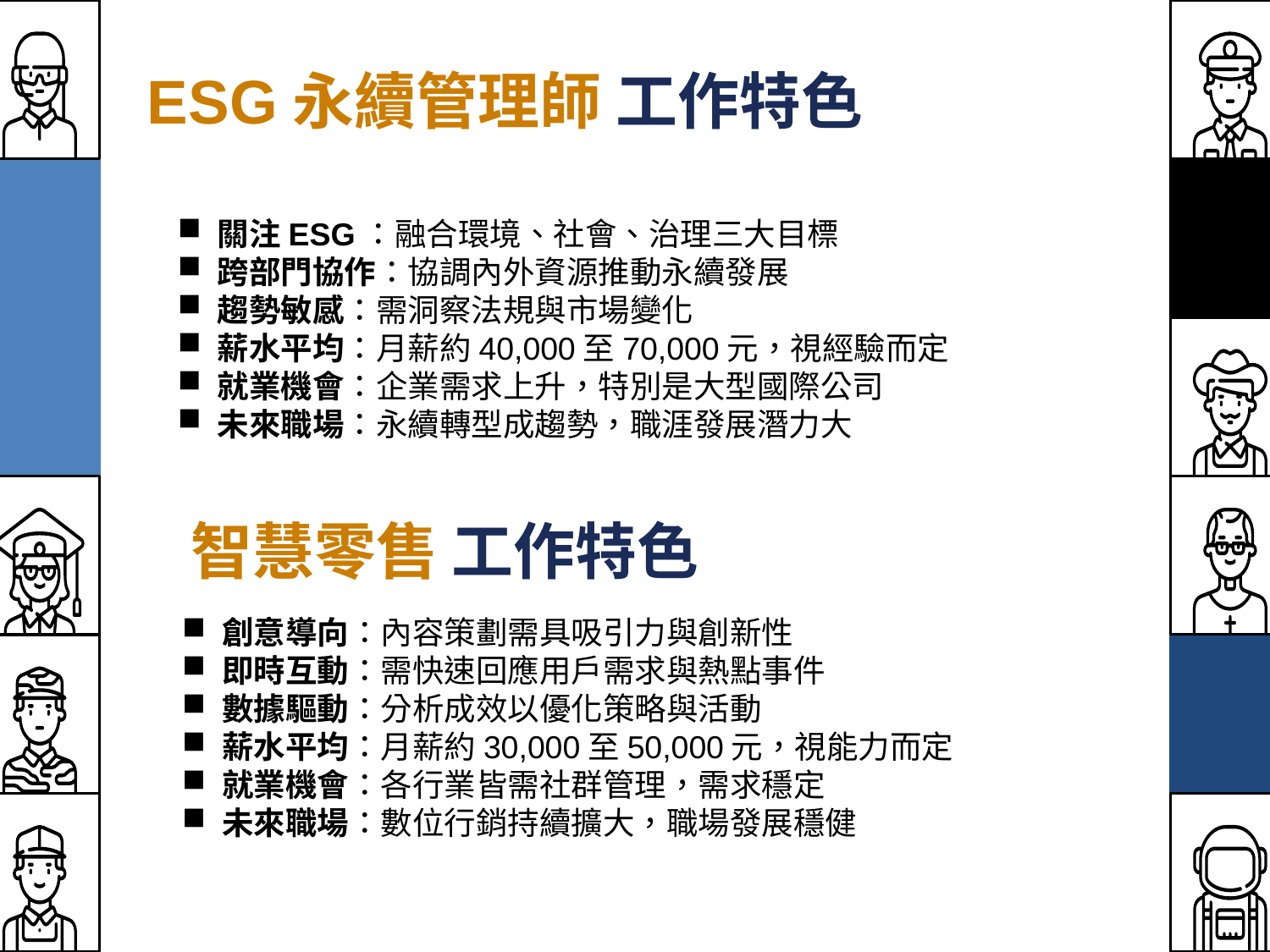

ESG永續管理師 工作特色
關注ESG：融合環境、社會、治理三大目標
跨部門協作：協調內外資源推動永續發展
趨勢敏感：需洞察法規與市場變化
薪水平均：月薪約40,000至70,000元，視經驗而定
就業機會：企業需求上升，特別是大型國際公司
未來職場：永續轉型成趨勢，職涯發展潛力大
智慧零售 工作特色
創意導向：內容策劃需具吸引力與創新性
即時互動：需快速回應用戶需求與熱點事件
數據驅動：分析成效以優化策略與活動
薪水平均：月薪約30,000至50,000元，視能力而定
就業機會：各行業皆需社群管理，需求穩定
未來職場：數位行銷持續擴大，職場發展穩健